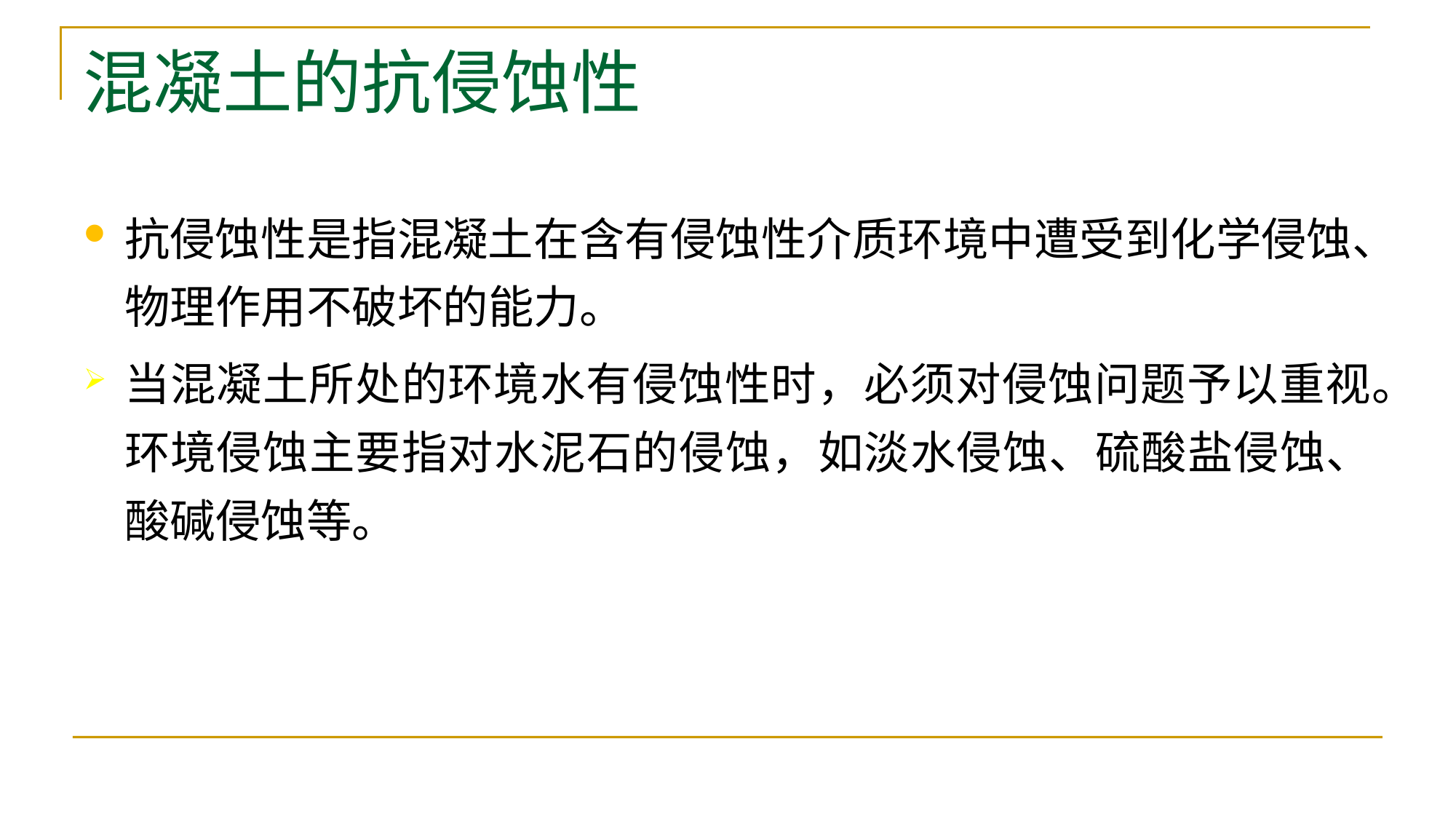

# 混凝土的抗侵蚀性
抗侵蚀性是指混凝土在含有侵蚀性介质环境中遭受到化学侵蚀、物理作用不破坏的能力。
当混凝土所处的环境水有侵蚀性时，必须对侵蚀问题予以重视。环境侵蚀主要指对水泥石的侵蚀，如淡水侵蚀、硫酸盐侵蚀、酸碱侵蚀等。